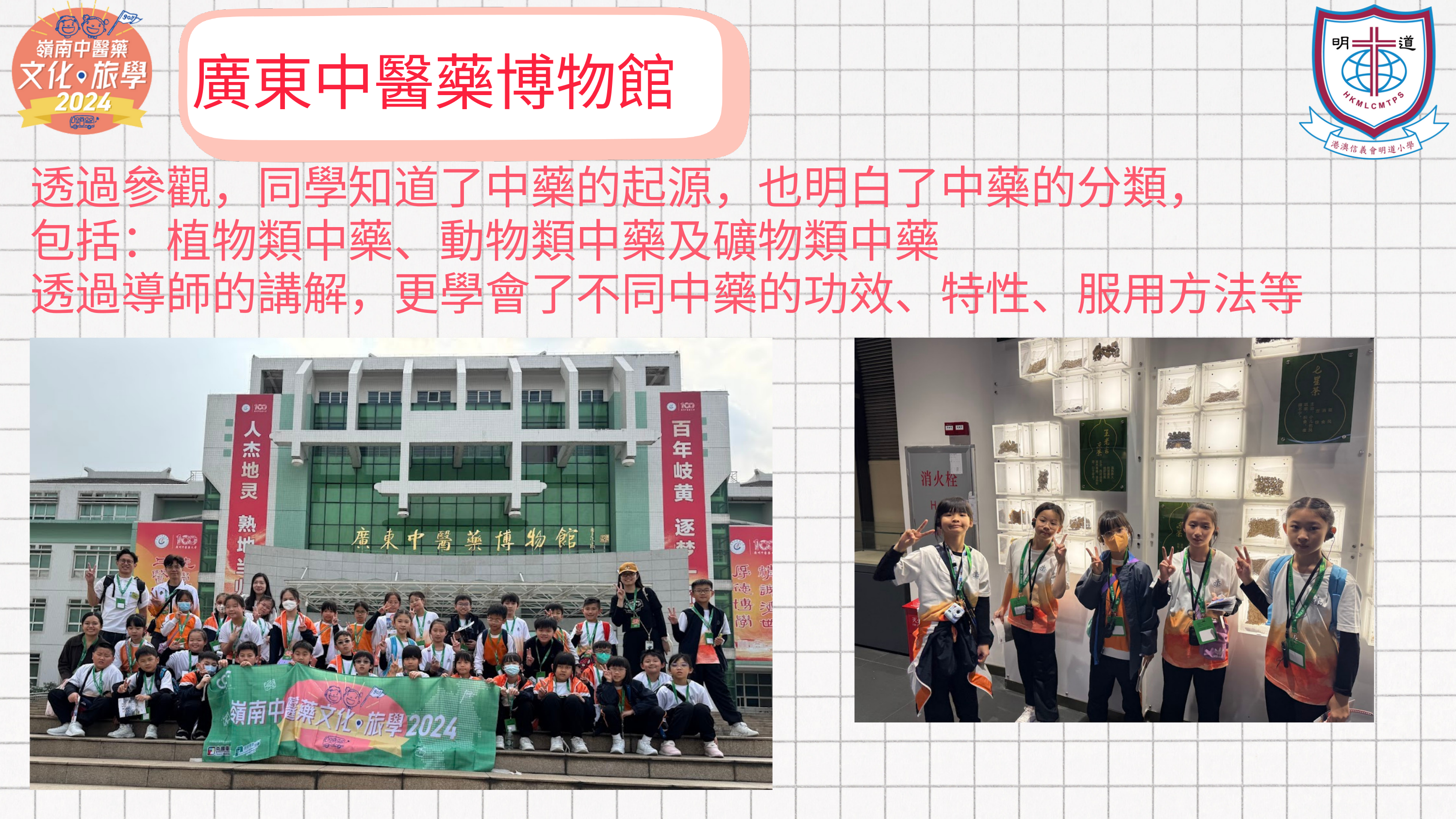

廣東中醫藥博物館
透過參觀，同學知道了中藥的起源，也明白了中藥的分類，
包括：植物類中藥、動物類中藥及礦物類中藥
透過導師的講解，更學會了不同中藥的功效、特性、服用方法等